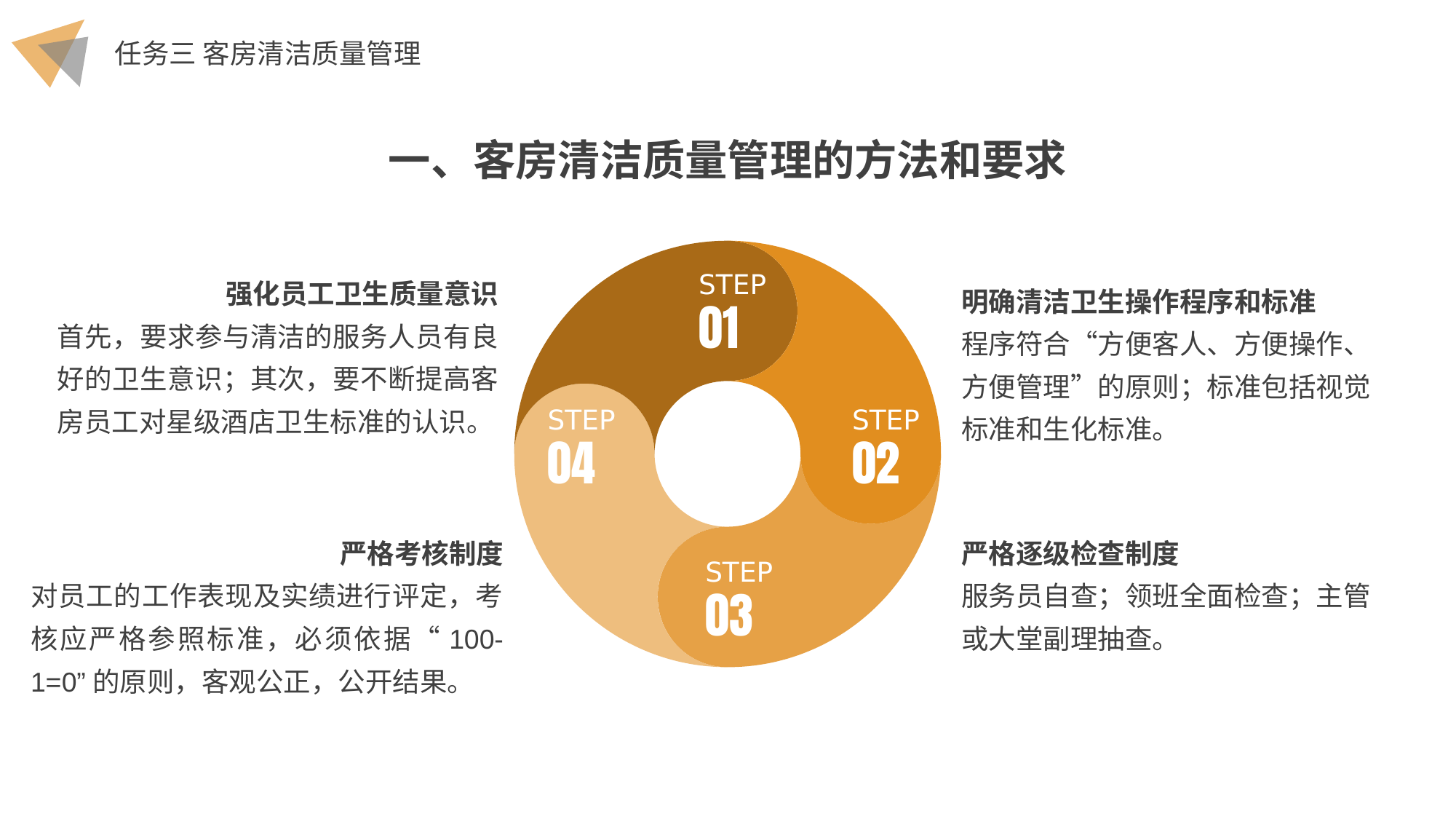

一、客房清洁质量管理的方法和要求

强化员工卫生质量意识
首先，要求参与清洁的服务人员有良好的卫生意识；其次，要不断提高客房员工对星级酒店卫生标准的认识。
STEP
01
明确清洁卫生操作程序和标准
程序符合“方便客人、方便操作、方便管理”的原则；标准包括视觉标准和生化标准。
STEP
04
STEP
02
严格考核制度
对员工的工作表现及实绩进行评定，考核应严格参照标准，必须依据“100-1=0”的原则，客观公正，公开结果。
严格逐级检查制度
服务员自查；领班全面检查；主管或大堂副理抽查。
STEP
03